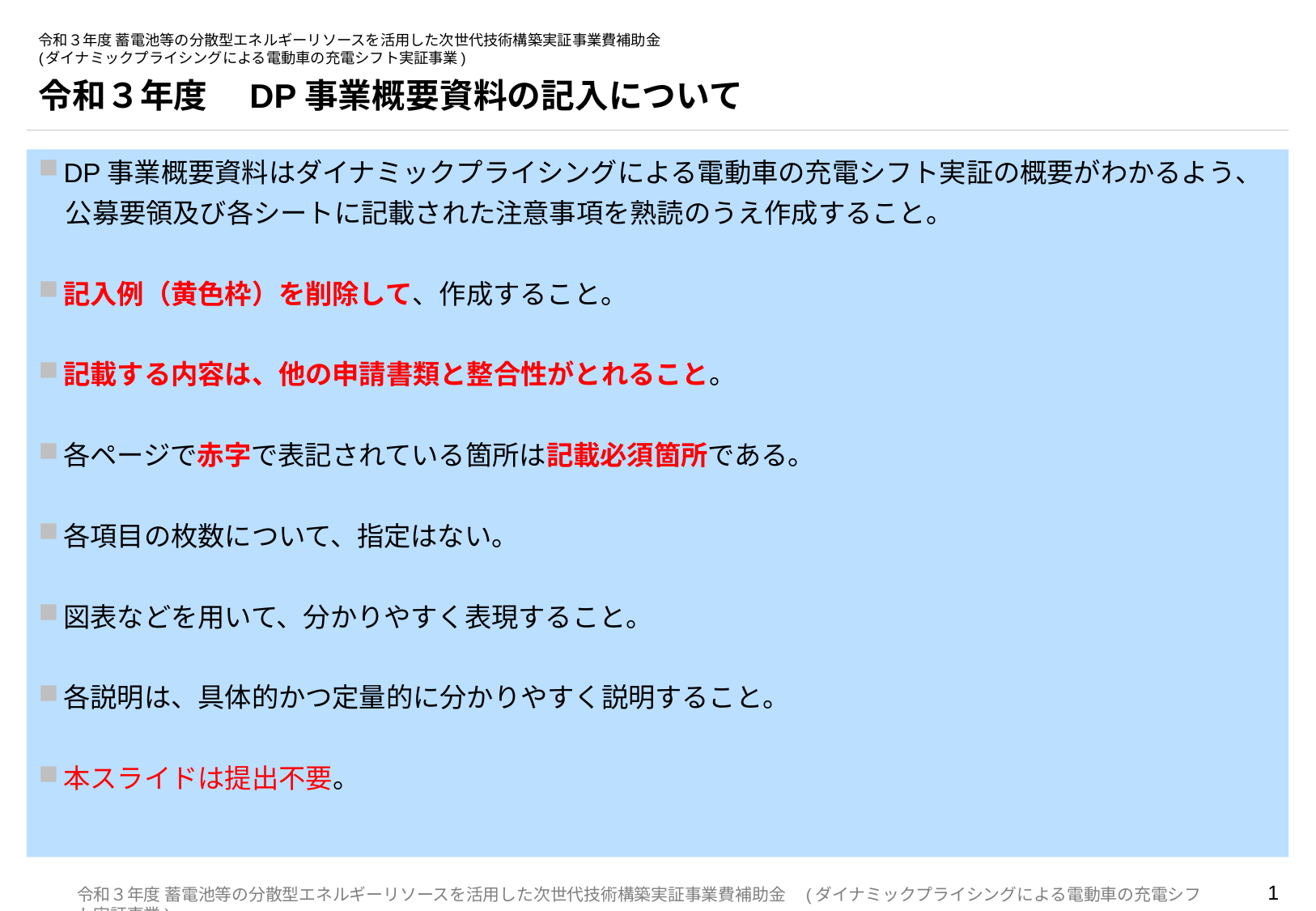

# 令和３年度 蓄電池等の分散型エネルギーリソースを活用した次世代技術構築実証事業費補助金 (ダイナミックプライシングによる電動車の充電シフト実証事業)
令和３年度　DP事業概要資料の記入について
DP事業概要資料はダイナミックプライシングによる電動車の充電シフト実証の概要がわかるよう、
　公募要領及び各シートに記載された注意事項を熟読のうえ作成すること。

記入例（黄色枠）を削除して、作成すること。

記載する内容は、他の申請書類と整合性がとれること。

各ページで赤字で表記されている箇所は記載必須箇所である。

各項目の枚数について、指定はない。

図表などを用いて、分かりやすく表現すること。

各説明は、具体的かつ定量的に分かりやすく説明すること。

本スライドは提出不要。